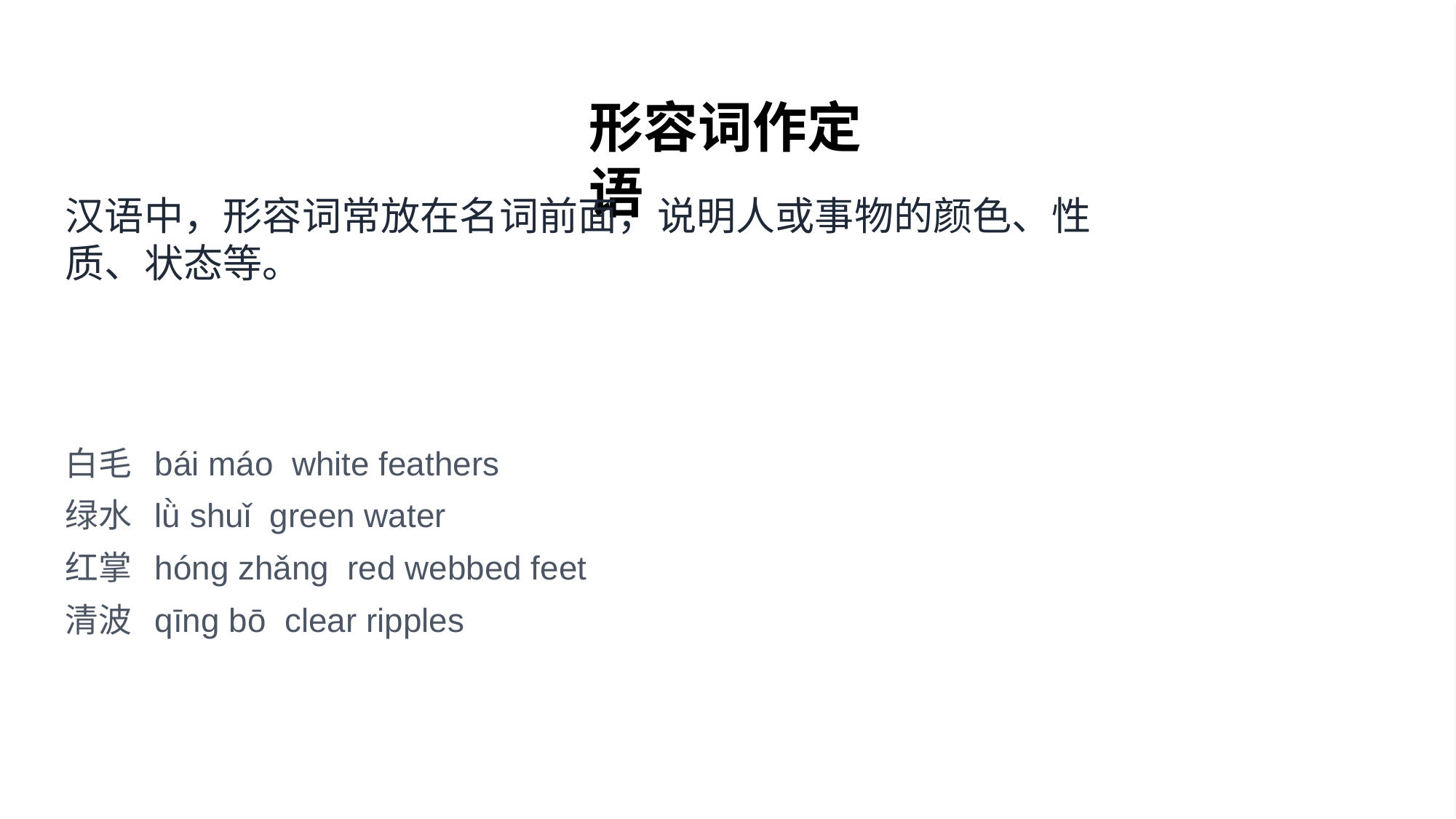

形容词作定
语
汉语中，形容词常放在名词前面，说明人或事物的颜色、性
质、状态等。
白毛  bái máo  white feathers
绿水  lǜ shuǐ  green water
红掌  hóng zhǎng  red webbed feet
清波  qīng bō  clear ripples